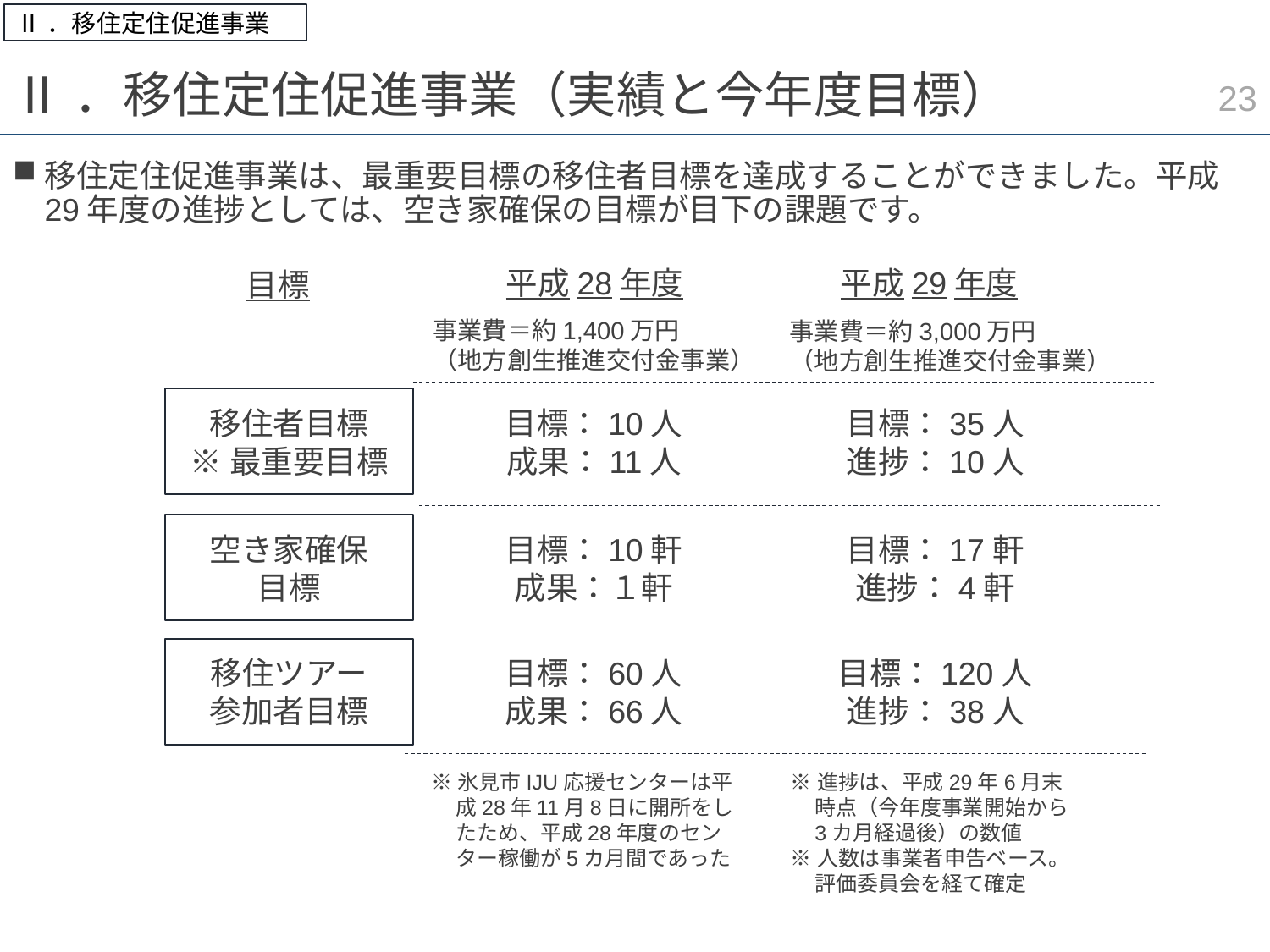

Ⅱ．移住定住促進事業
23
# Ⅱ．移住定住促進事業（実績と今年度目標）
移住定住促進事業は、最重要目標の移住者目標を達成することができました。平成29年度の進捗としては、空き家確保の目標が目下の課題です。
平成28年度
平成29年度
目標
事業費＝約1,400万円
（地方創生推進交付金事業）
事業費＝約3,000万円
（地方創生推進交付金事業）
移住者目標
※最重要目標
目標：10人
成果：11人
目標：35人
進捗：10人
空き家確保
目標
目標：10軒
成果：１軒
目標：17軒
進捗：4軒
移住ツアー
参加者目標
目標：60人
成果：66人
目標：120人
進捗：38人
※氷見市IJU応援センターは平成28年11月8日に開所をしたため、平成28年度のセンター稼働が5カ月間であった
※進捗は、平成29年6月末時点（今年度事業開始から3カ月経過後）の数値
※人数は事業者申告ベース。評価委員会を経て確定